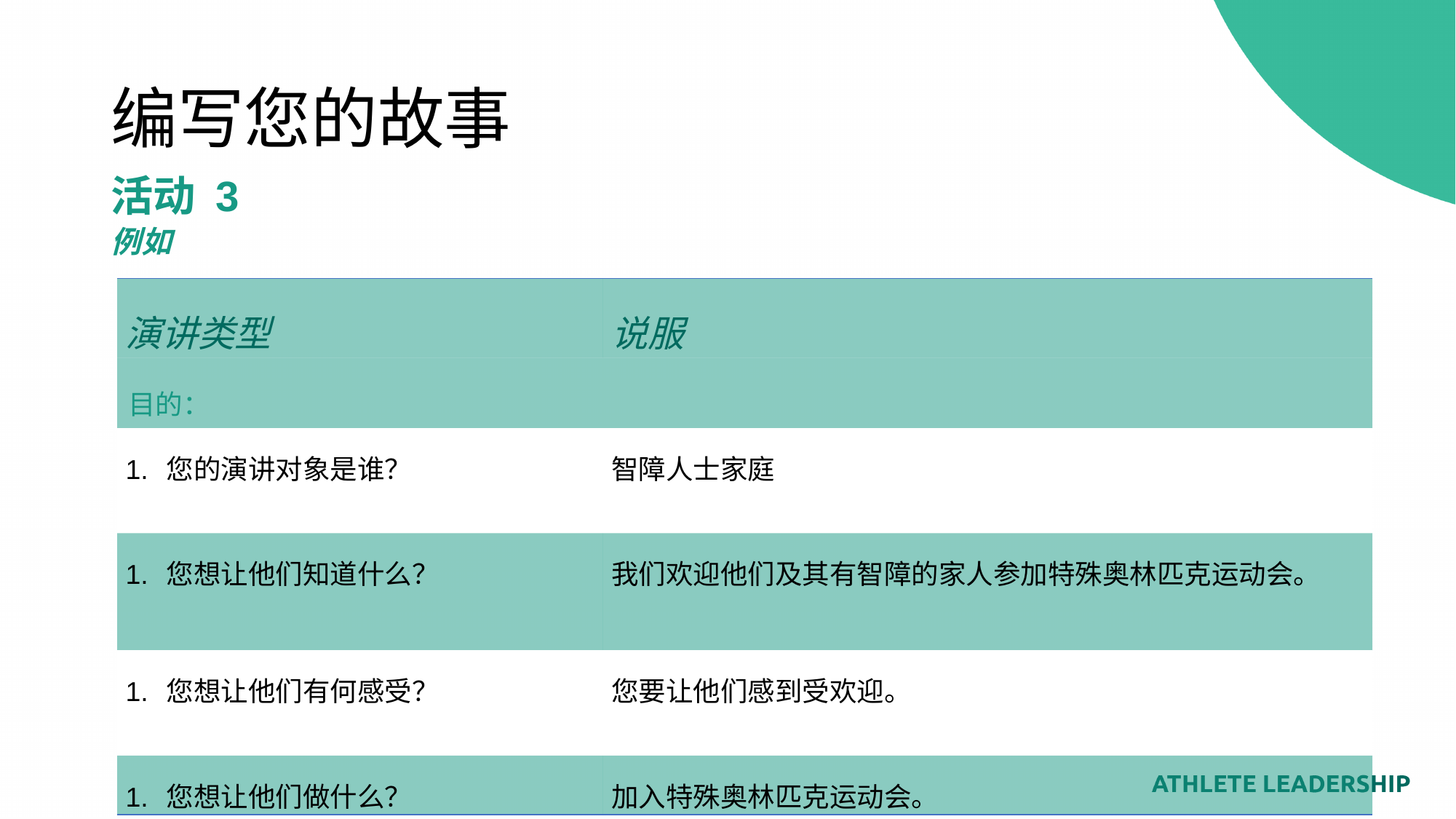

# 编写您的故事
活动 3
例如
| 演讲类型 | 说服 |
| --- | --- |
| 目的： |  |
| 您的演讲对象是谁？ | 智障人士家庭 |
| 您想让他们知道什么？ | 我们欢迎他们及其有智障的家人参加特殊奥林匹克运动会。 |
| 您想让他们有何感受？ | 您要让他们感到受欢迎。 |
| 您想让他们做什么？ | 加入特殊奥林匹克运动会。 |